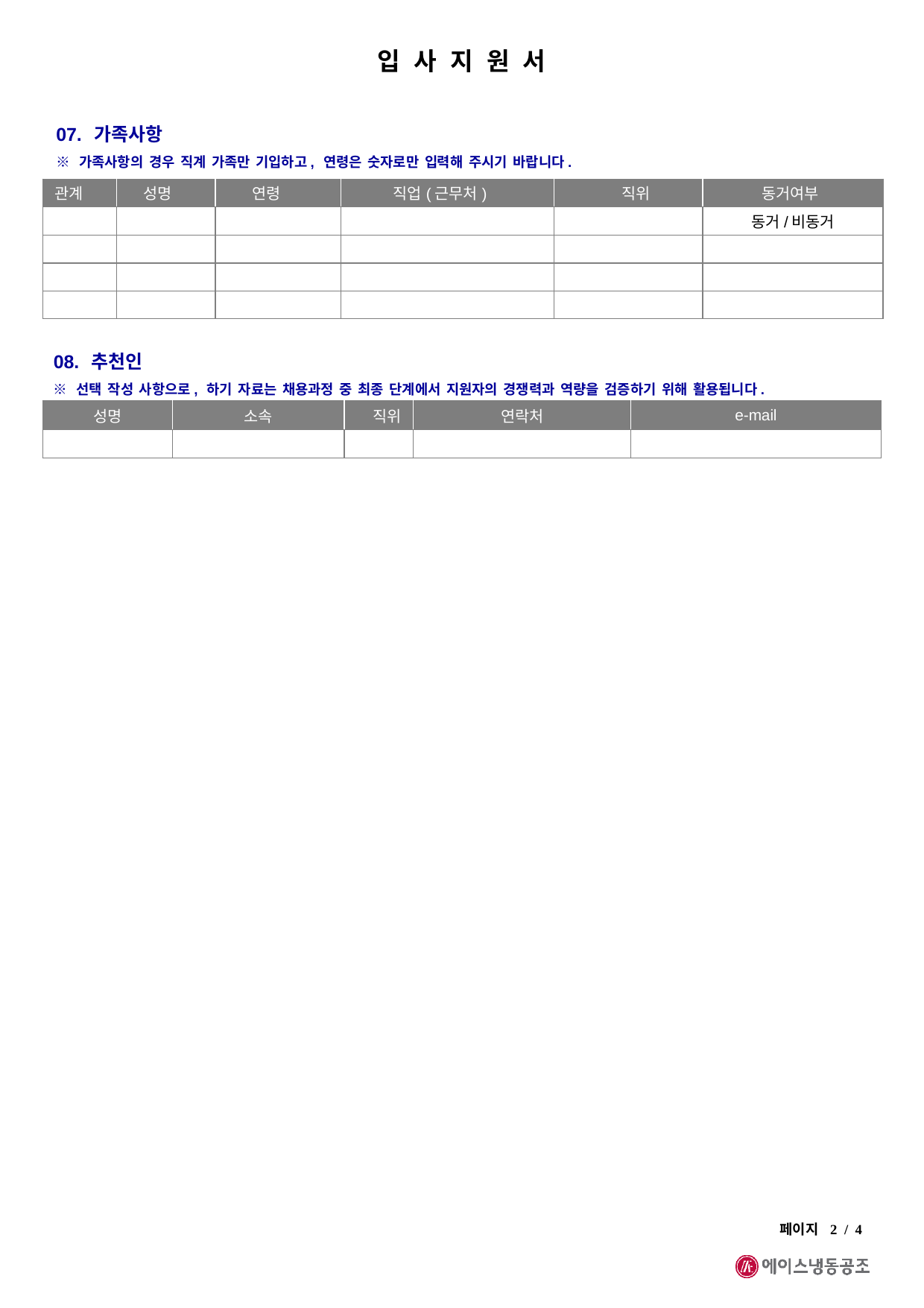

입  사  지  원  서
07. 가족사항
※ 가족사항의 경우 직계 가족만 기입하고, 연령은 숫자로만 입력해 주시기 바랍니다.
| 관계 | 성명 | 연령 | 직업(근무처) | 직위 | 동거여부 |
| --- | --- | --- | --- | --- | --- |
|  |  |  |  |  | 동거/비동거 |
|  |  |  |  |  |  |
|  |  |  |  |  |  |
|  |  |  |  |  |  |
08. 추천인
※ 선택 작성 사항으로, 하기 자료는 채용과정 중 최종 단계에서 지원자의 경쟁력과 역량을 검증하기 위해 활용됩니다.
| 성명 | 소속 | 직위 | 연락처 | e-mail |
| --- | --- | --- | --- | --- |
|  |  |  |  |  |
페이지  2  /  4